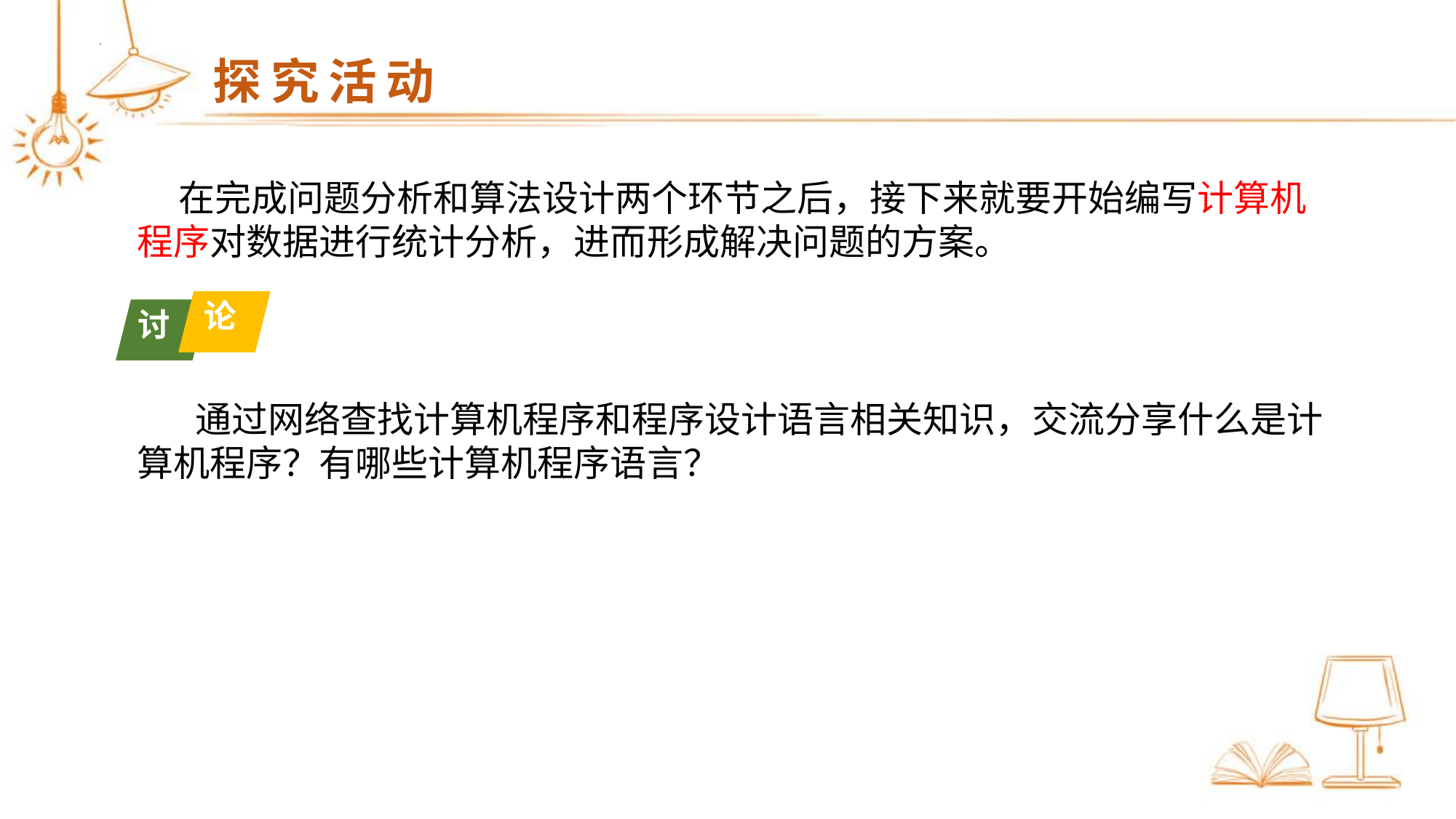

探究活动
    在完成问题分析和算法设计两个环节之后，接下来就要开始编写计算机程序对数据进行统计分析，进而形成解决问题的方案。
论

讨

      通过网络查找计算机程序和程序设计语言相关知识，交流分享什么是计算机程序？有哪些计算机程序语言？